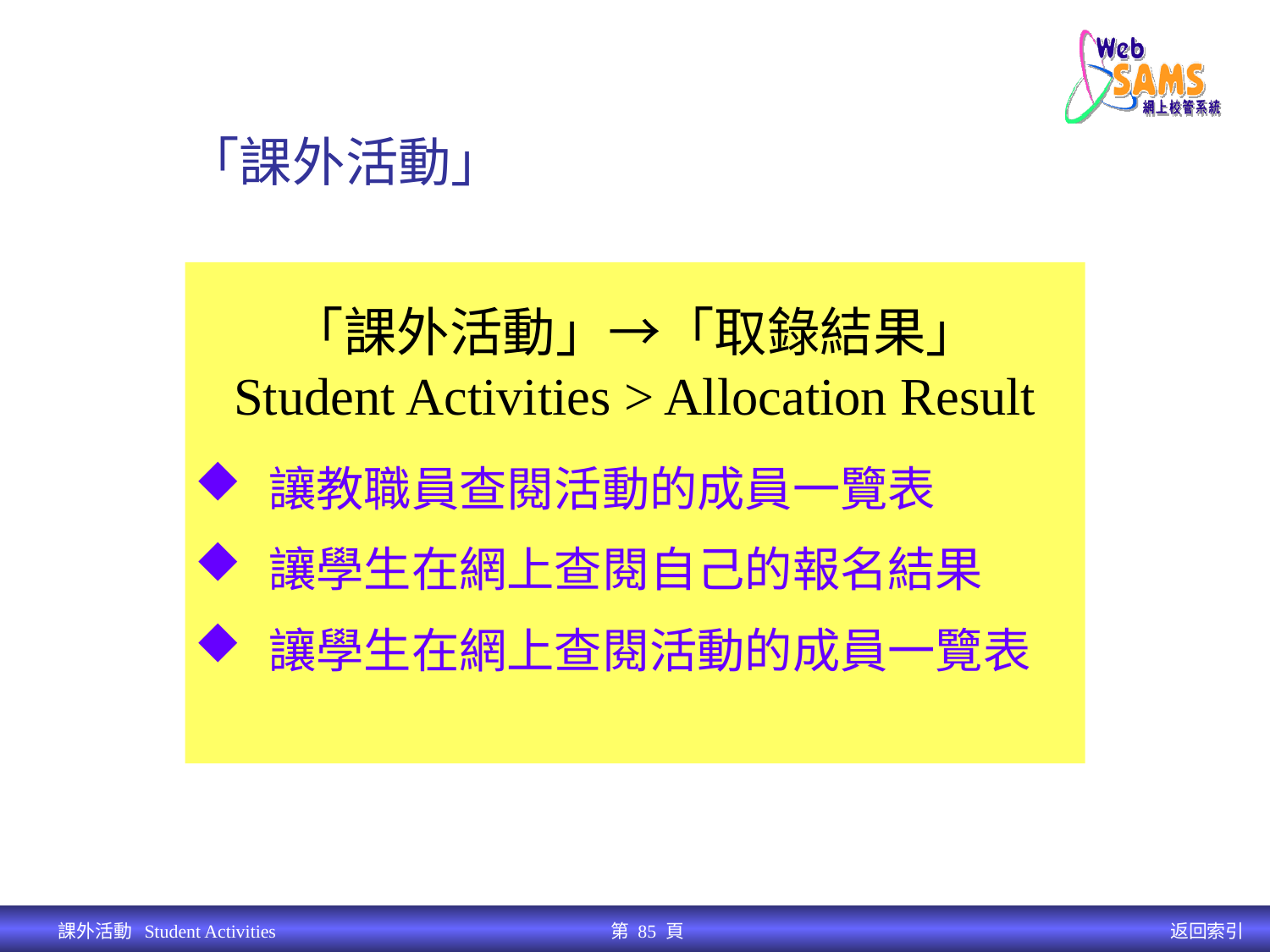

「課外活動」	取錄結果
# 「取錄結果」
「課外活動」→「取錄結果」
Student Activities > Allocation Result
讓教職員查閱活動的成員一覽表
讓學生在網上查閱自己的報名結果
讓學生在網上查閱活動的成員一覽表